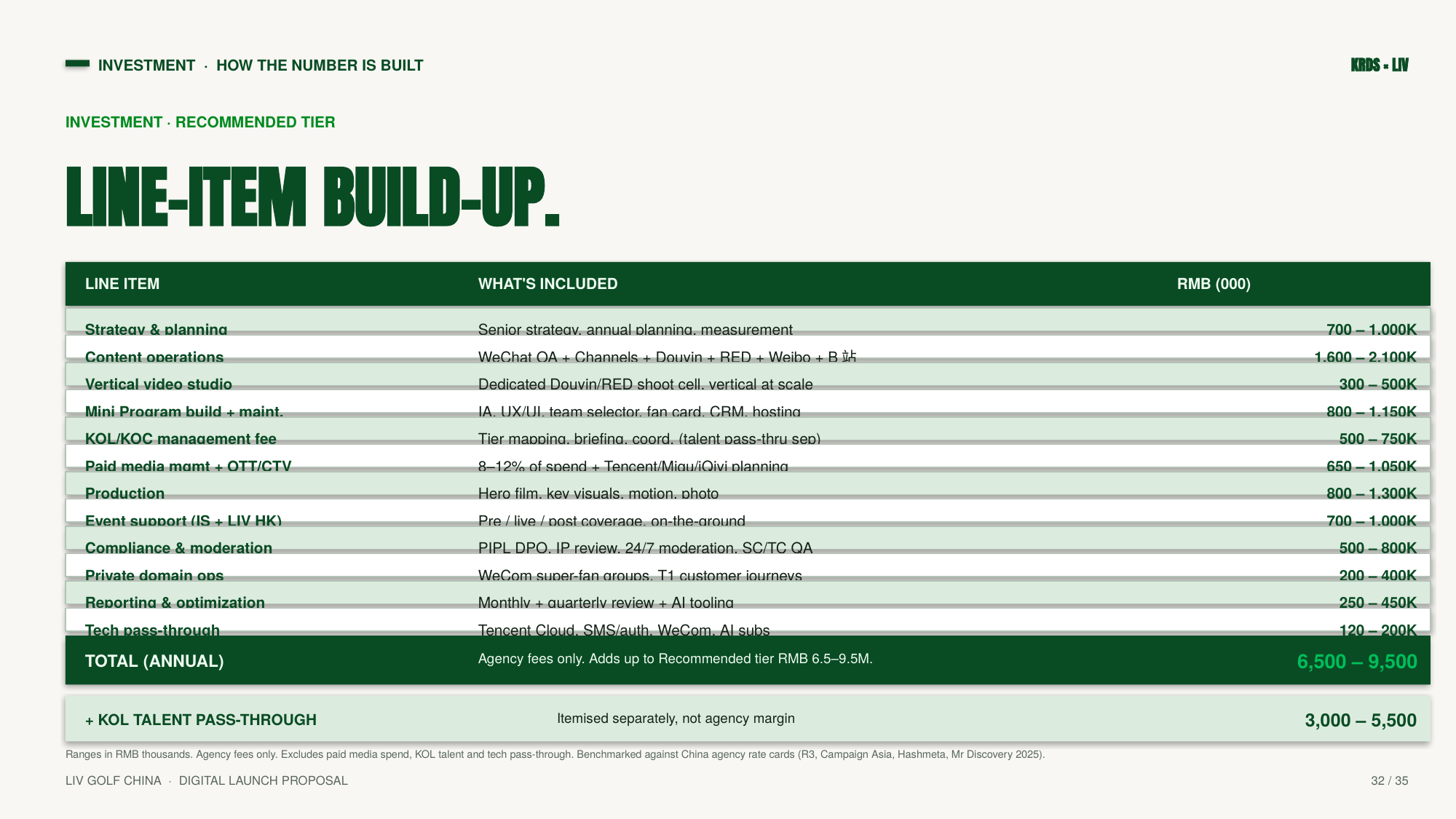

INVESTMENT  ·  HOW THE NUMBER IS BUILT
KRDS × LIV

INVESTMENT · RECOMMENDED TIER
LINE-ITEM BUILD-UP.
How the Recommended-tier number is built. Annual fees, RMB thousands, ex media spend.

LINE ITEM
WHAT'S INCLUDED
RMB (000)

Strategy & planning
Senior strategy, annual planning, measurement
700 – 1,000K

Content operations
WeChat OA + Channels + Douyin + RED + Weibo + B站
1,600 – 2,100K

Vertical video studio
Dedicated Douyin/RED shoot cell, vertical at scale
300 – 500K

Mini Program build + maint.
IA, UX/UI, team selector, fan card, CRM, hosting
800 – 1,150K

KOL/KOC management fee
Tier mapping, briefing, coord. (talent pass-thru sep)
500 – 750K

Paid media mgmt + OTT/CTV
8–12% of spend + Tencent/Migu/iQiyi planning
650 – 1,050K

Production
Hero film, key visuals, motion, photo
800 – 1,300K

Event support (IS + LIV HK)
Pre / live / post coverage, on-the-ground
700 – 1,000K

Compliance & moderation
PIPL DPO, IP review, 24/7 moderation, SC/TC QA
500 – 800K

Private domain ops
WeCom super-fan groups, T1 customer journeys
200 – 400K

Reporting & optimization
Monthly + quarterly review + AI tooling
250 – 450K

Tech pass-through
Tencent Cloud, SMS/auth, WeCom, AI subs
120 – 200K

6,500 – 9,500
TOTAL (ANNUAL)
Agency fees only. Adds up to Recommended tier RMB 6.5–9.5M.

3,000 – 5,500
+ KOL TALENT PASS-THROUGH
Itemised separately, not agency margin
Ranges in RMB thousands. Agency fees only. Excludes paid media spend, KOL talent and tech pass-through. Benchmarked against China agency rate cards (R3, Campaign Asia, Hashmeta, Mr Discovery 2025).
LIV GOLF CHINA  ·  DIGITAL LAUNCH PROPOSAL
32 / 35